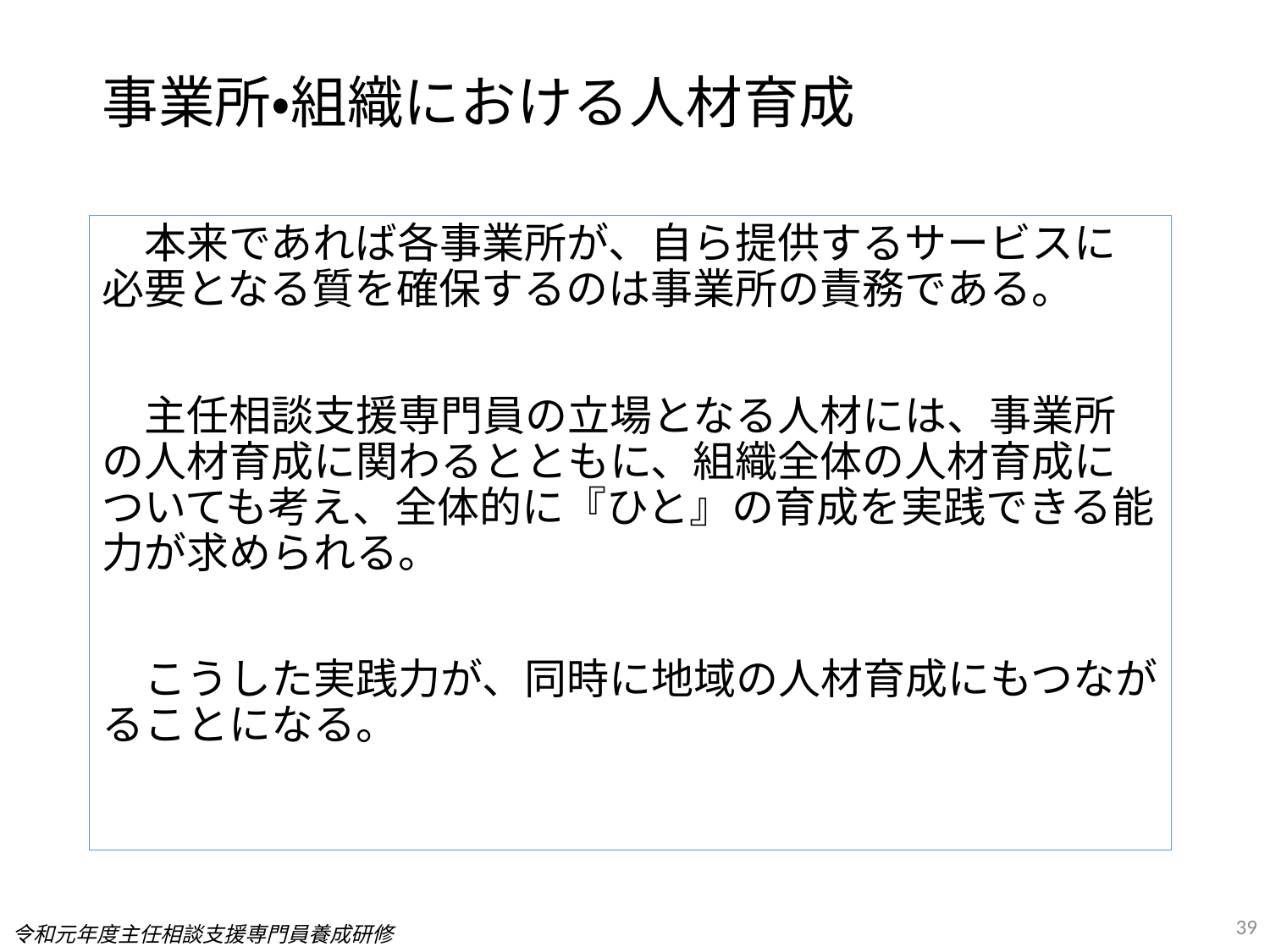

# 事業所・組織における人材育成
　本来であれば各事業所が、自ら提供するサービスに必要となる質を確保するのは事業所の責務である。

　主任相談支援専門員の立場となる人材には、事業所の人材育成に関わるとともに、組織全体の人材育成についても考え、全体的に『ひと』の育成を実践できる能力が求められる。

　こうした実践力が、同時に地域の人材育成にもつながることになる。

39
令和元年度主任相談支援専門員養成研修